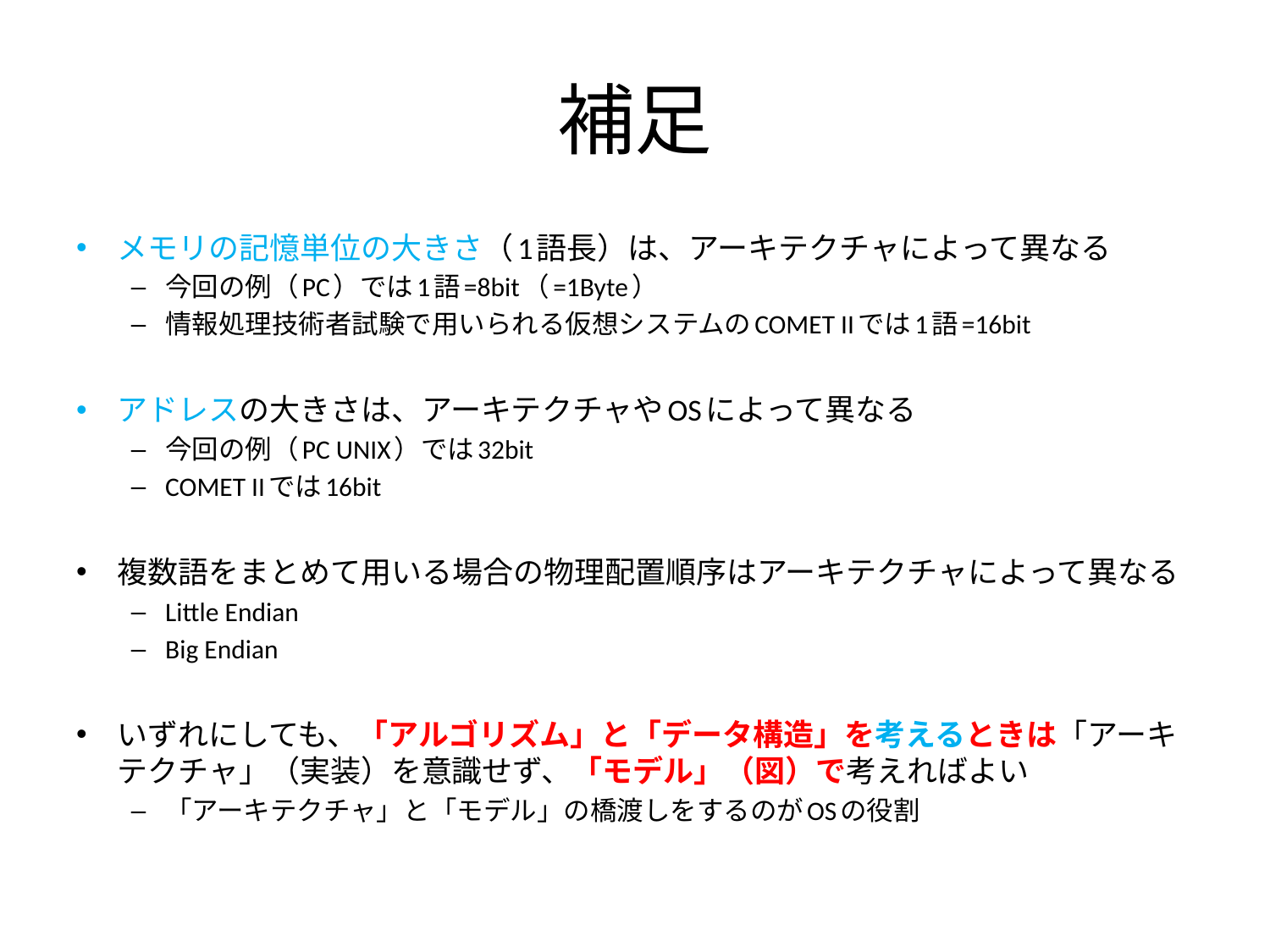

# 補足
メモリの記憶単位の大きさ（1語長）は、アーキテクチャによって異なる
今回の例（PC）では1語=8bit（=1Byte）
情報処理技術者試験で用いられる仮想システムのCOMET IIでは1語=16bit

アドレスの大きさは、アーキテクチャやOSによって異なる
今回の例（PC UNIX）では32bit
COMET IIでは16bit

複数語をまとめて用いる場合の物理配置順序はアーキテクチャによって異なる
Little Endian
Big Endian

いずれにしても、「アルゴリズム」と「データ構造」を考えるときは「アーキテクチャ」（実装）を意識せず、「モデル」（図）で考えればよい
「アーキテクチャ」と「モデル」の橋渡しをするのがOSの役割